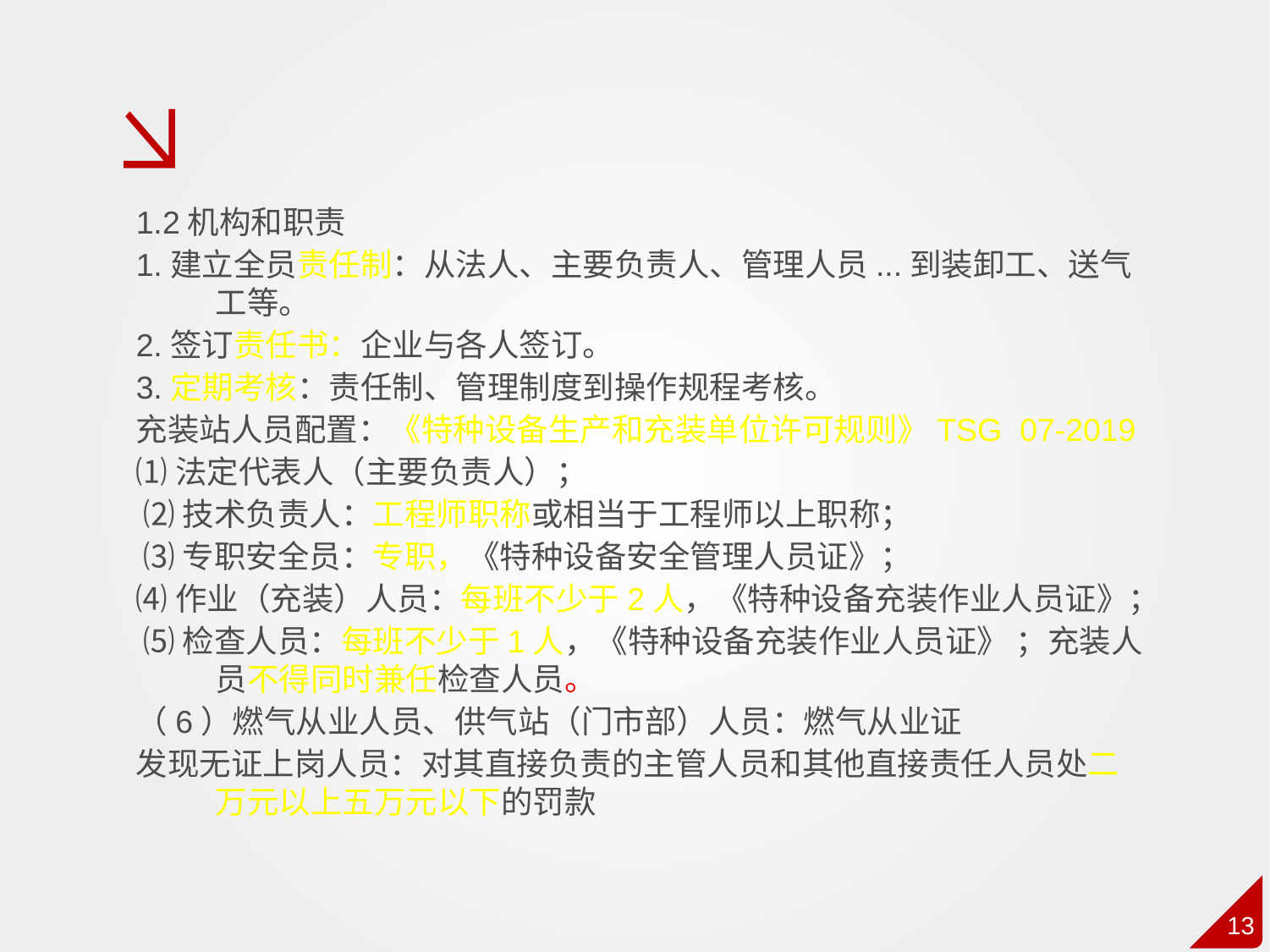

1.2机构和职责
1.建立全员责任制：从法人、主要负责人、管理人员...到装卸工、送气工等。
2.签订责任书：企业与各人签订。
3.定期考核：责任制、管理制度到操作规程考核。
充装站人员配置：《特种设备生产和充装单位许可规则》TSG  07-2019
⑴法定代表人（主要负责人）；
 ⑵技术负责人：工程师职称或相当于工程师以上职称；
 ⑶专职安全员：专职，《特种设备安全管理人员证》；
⑷作业（充装）人员：每班不少于2人，《特种设备充装作业人员证》；
 ⑸检查人员：每班不少于1人，《特种设备充装作业人员证》 ；充装人员不得同时兼任检查人员。
（6）燃气从业人员、供气站（门市部）人员：燃气从业证
发现无证上岗人员：对其直接负责的主管人员和其他直接责任人员处二万元以上五万元以下的罚款